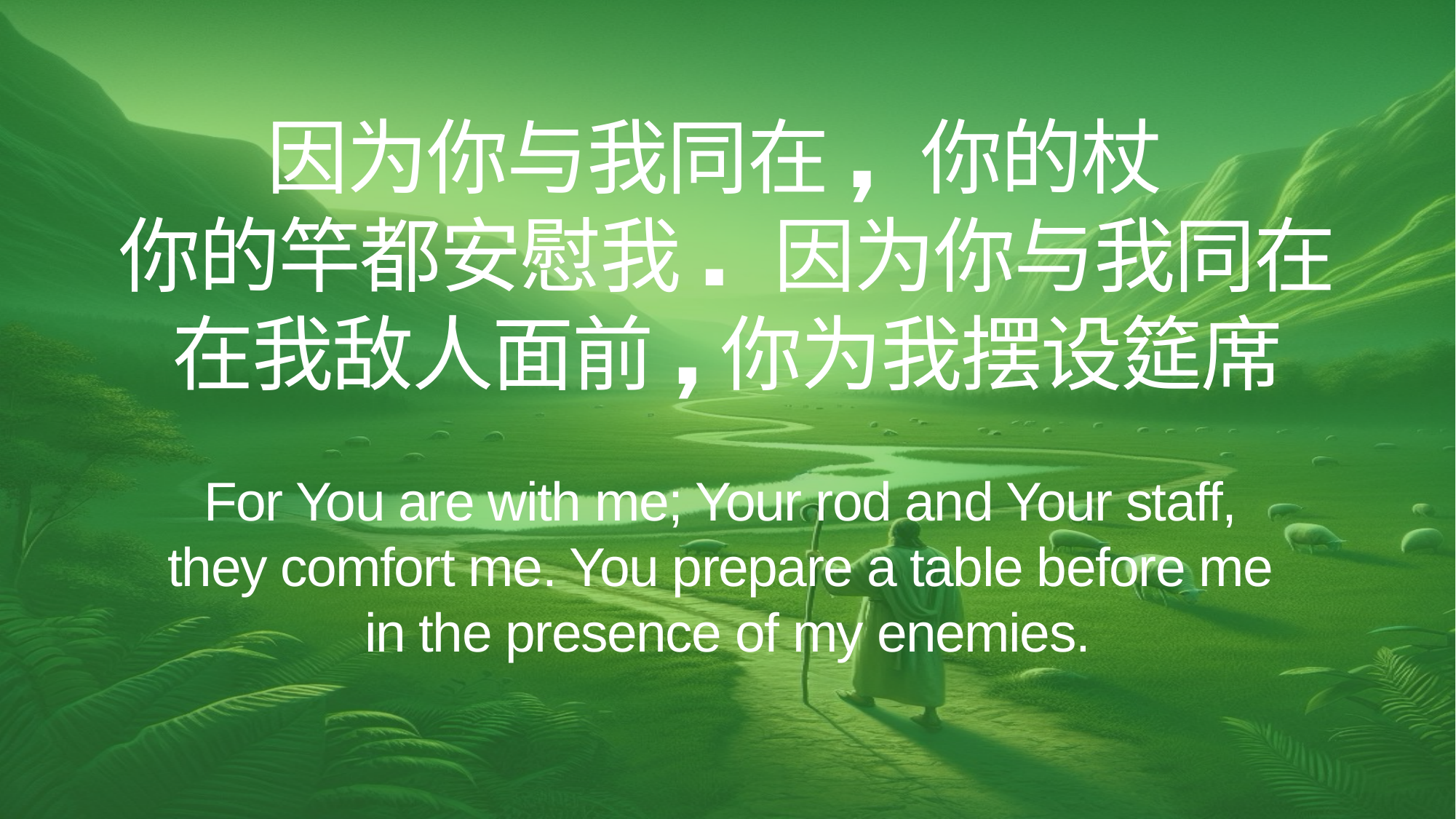

因为你与我同在, 你的杖
你的竿都安慰我. 因为你与我同在
在我敌人面前,你为我摆设筵席

For You are with me; Your rod and Your staff,
they comfort me. You prepare a table before me
in the presence of my enemies.